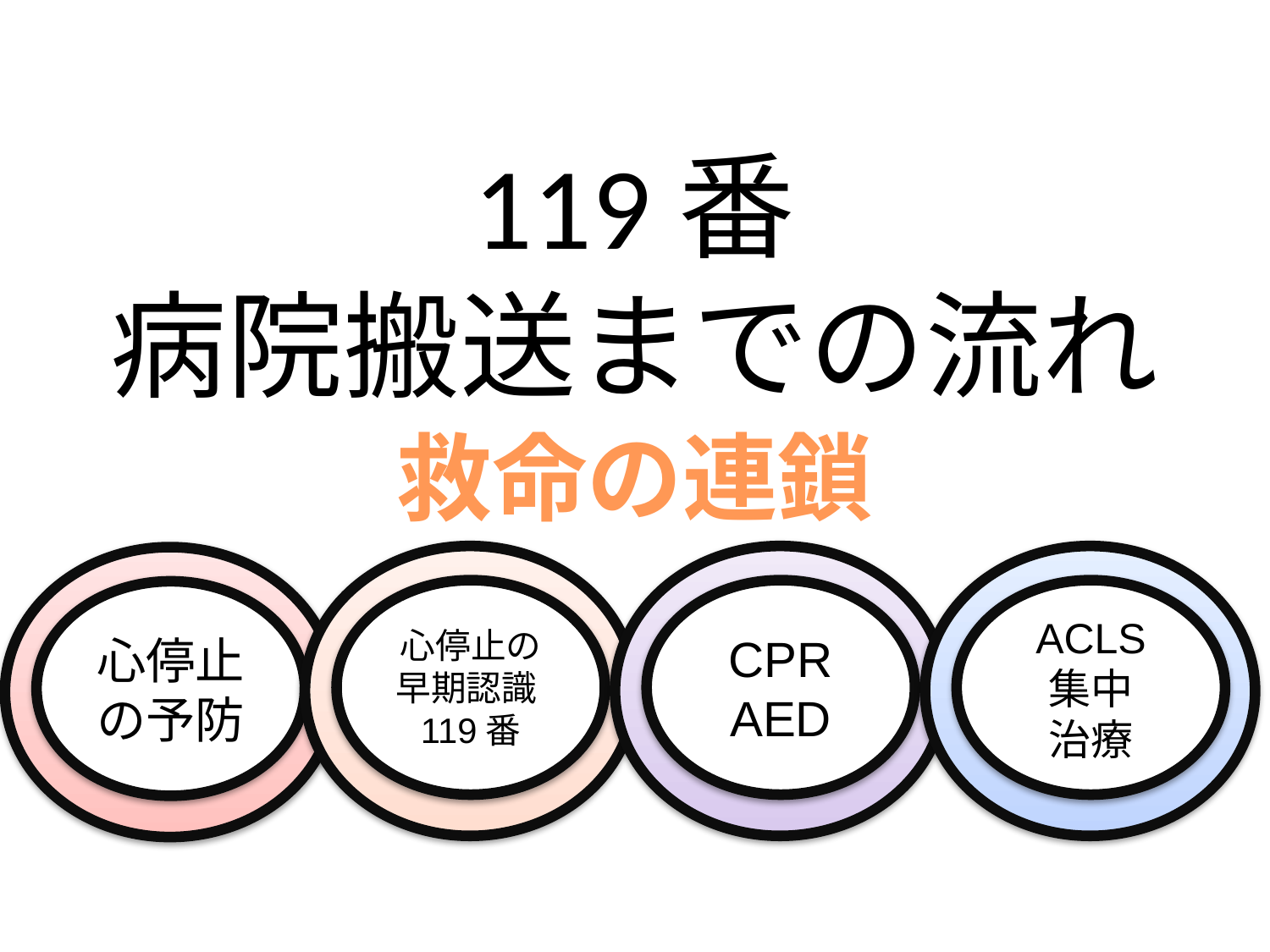

# 119番 病院搬送までの流れ
救命の連鎖

心停止の早期認識119番
CPR
AED
ACLS
集中
治療
心停止の予防